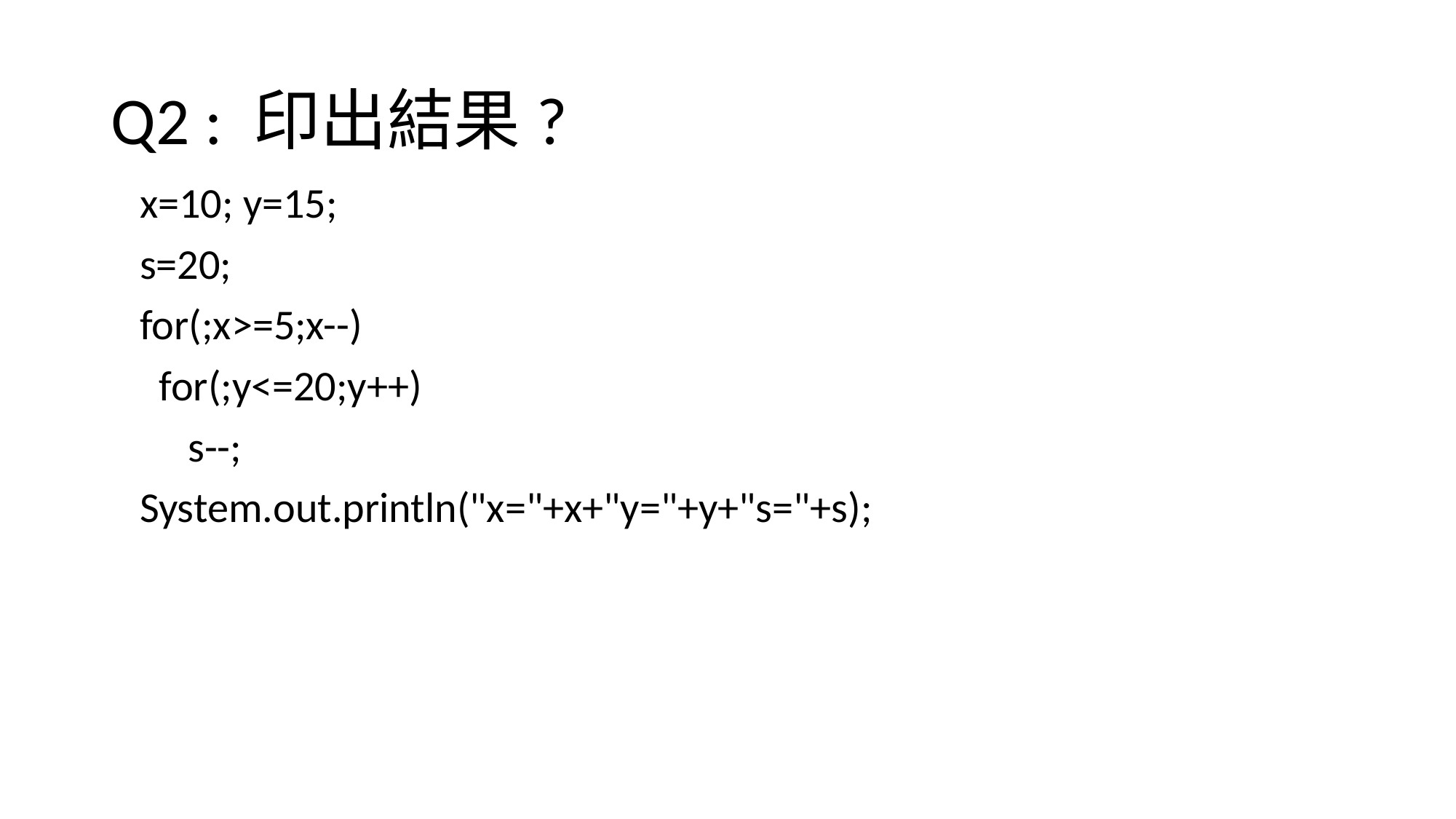

# Q2 : 印出結果?
   x=10; y=15;
   s=20;
   for(;x>=5;x--)
     for(;y<=20;y++)
        s--;
   System.out.println("x="+x+"y="+y+"s="+s);